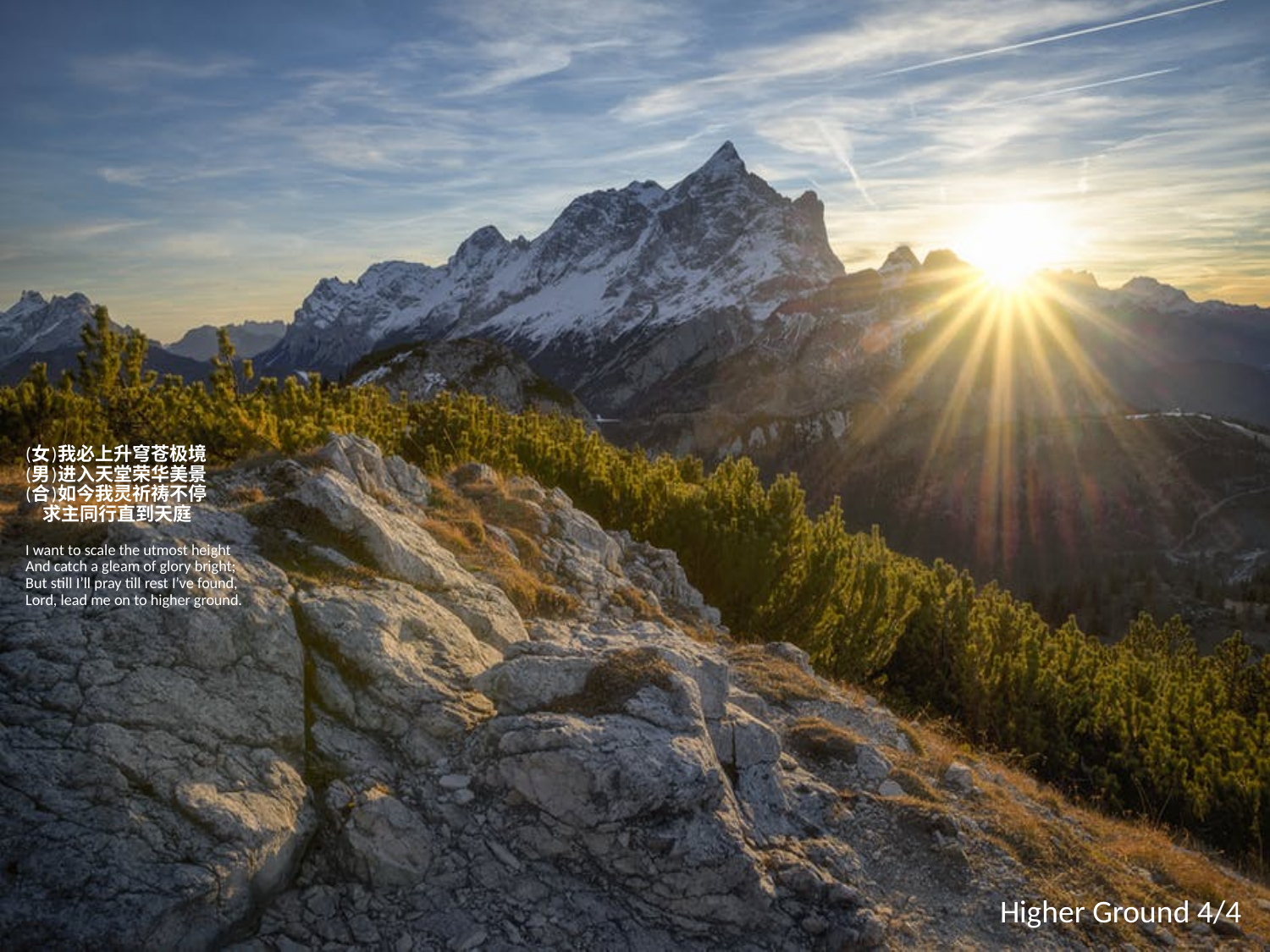

# (女)我必上升穹苍极境 (男)进入天堂荣华美景 (合)如今我灵祈祷不停 求主同行直到天庭 I want to scale the utmost height And catch a gleam of glory bright; But still I’ll pray till rest I’ve found, Lord, lead me on to higher ground.
Higher Ground 4/4